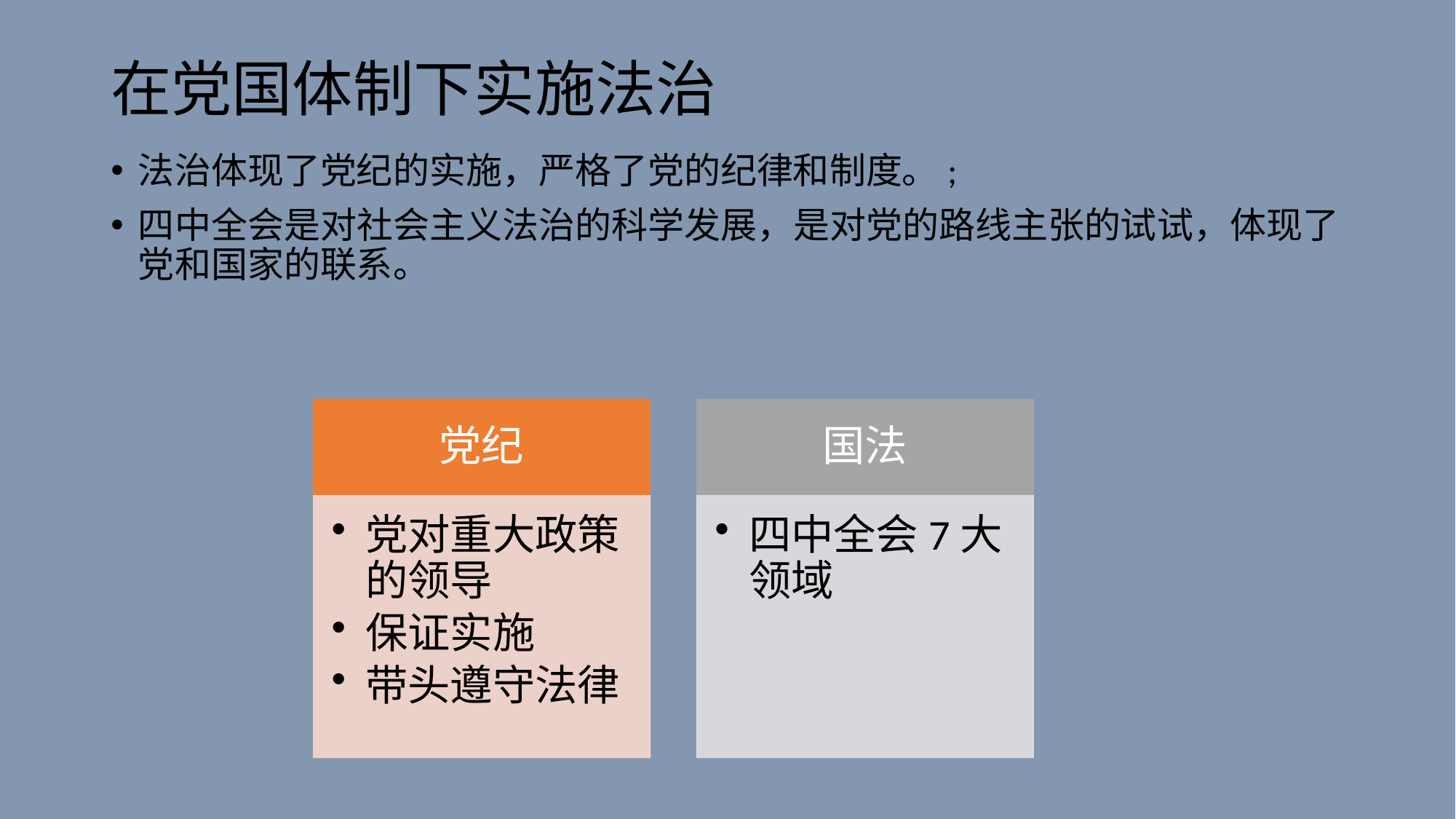

# 在党国体制下实施法治
法治体现了党纪的实施，严格了党的纪律和制度。;
四中全会是对社会主义法治的科学发展，是对党的路线主张的试试，体现了党和国家的联系。

党纪
党对重大政策的领导
保证实施
带头遵守法律
国法
四中全会7大领域